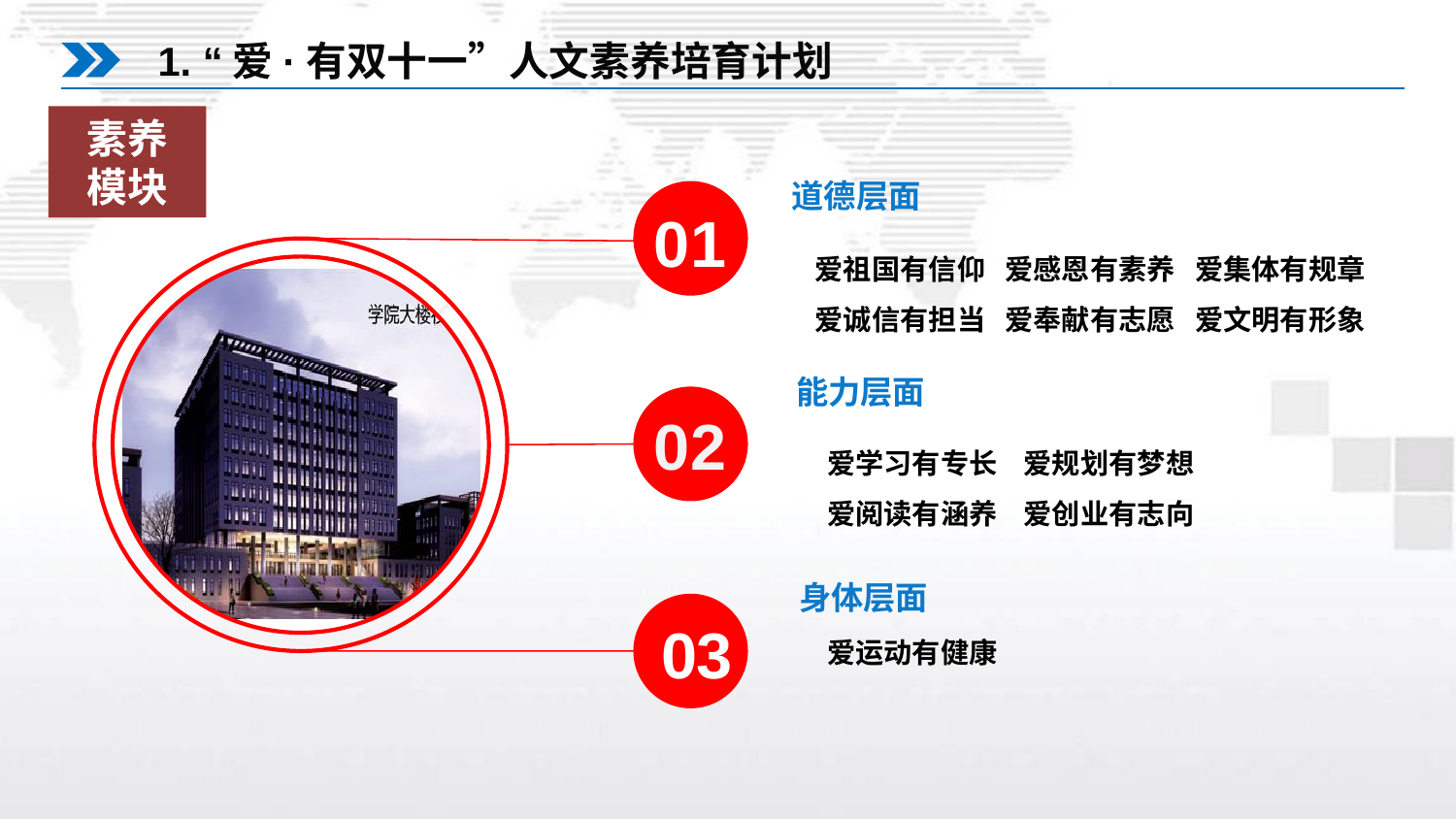

1. “爱·有双十一”人文素养培育计划

素养
模块
道德层面

01
爱祖国有信仰   爱感恩有素养   爱集体有规章
爱诚信有担当   爱奉献有志愿   爱文明有形象

能力层面

02
爱学习有专长    爱规划有梦想
爱阅读有涵养    爱创业有志向
身体层面

03
爱运动有健康
www.themegallery.com
www.themegallery.com